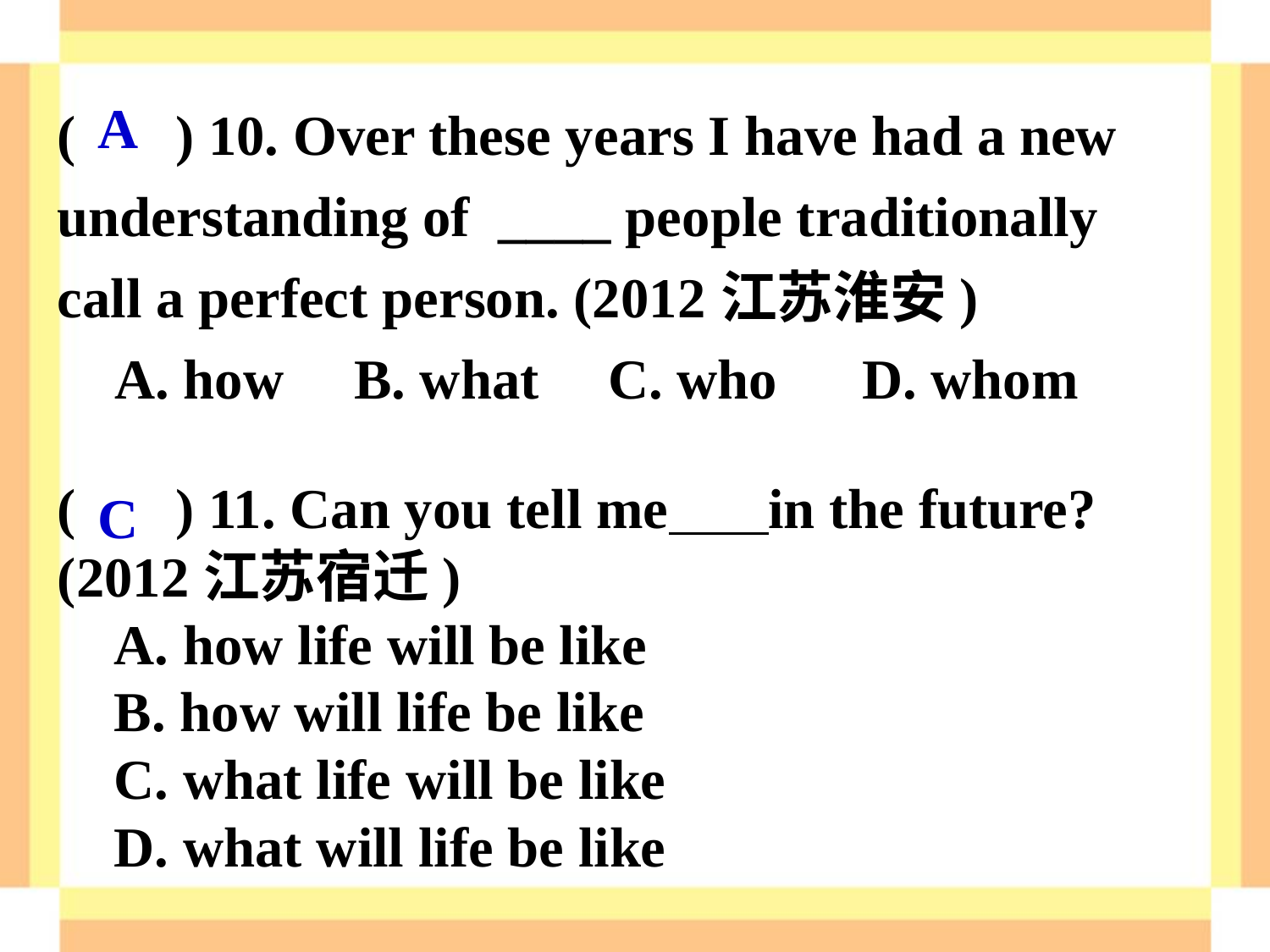

(       ) 10. Over these years I have had a new understanding of  ____ people traditionally call a perfect person. (2012江苏淮安)
    A. how	   B. what	   C. who	   D. whom
A
(       ) 11. Can you tell me       in the future? (2012江苏宿迁)
    A. how life will be like
    B. how will life be like
    C. what life will be like
    D. what will life be like
C